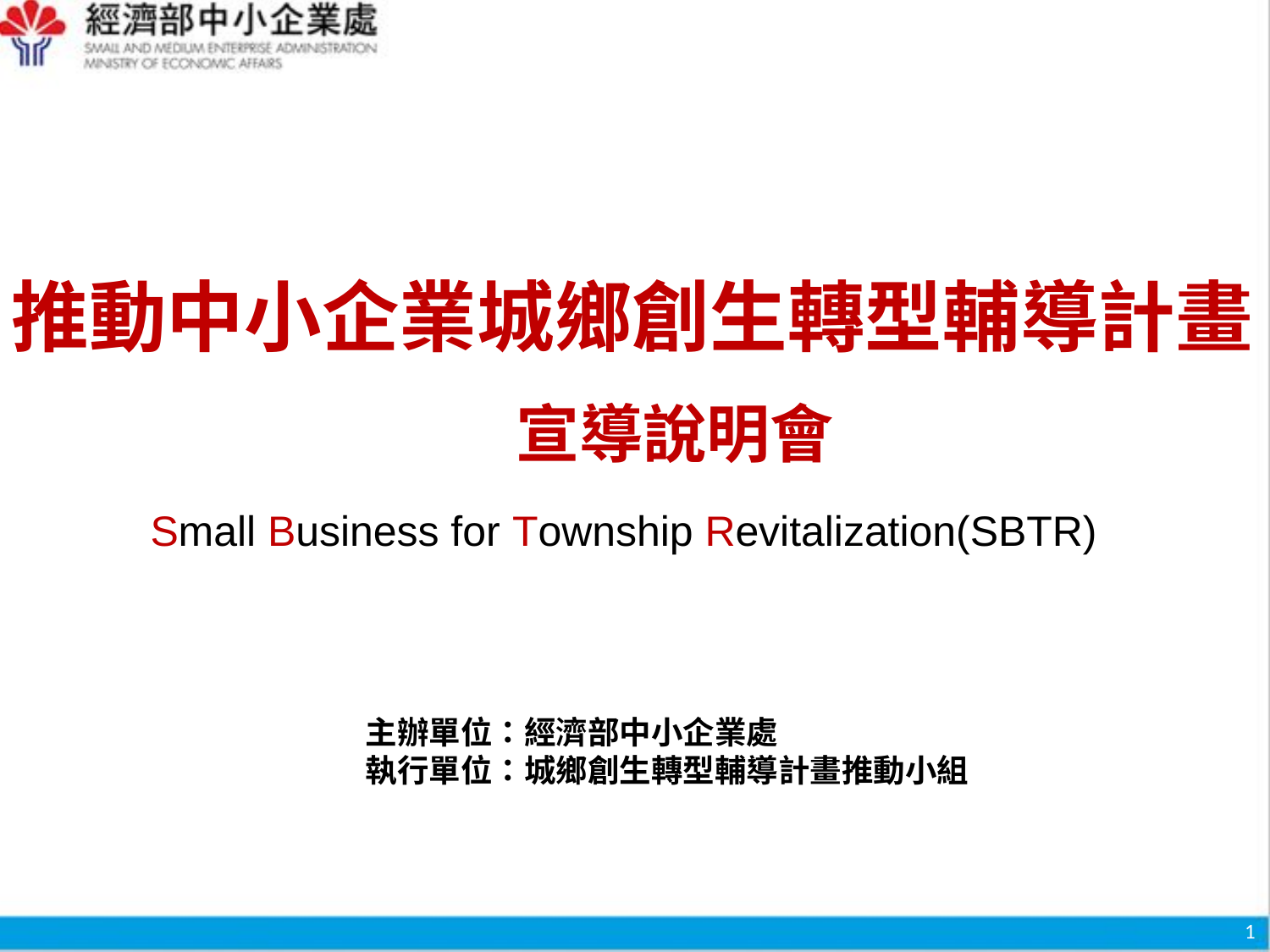

推動中小企業城鄉創生轉型輔導計畫
宣導說明會
Small Business for Township Revitalization(SBTR)
主辦單位：經濟部中小企業處
執行單位：城鄉創生轉型輔導計畫推動小組
1